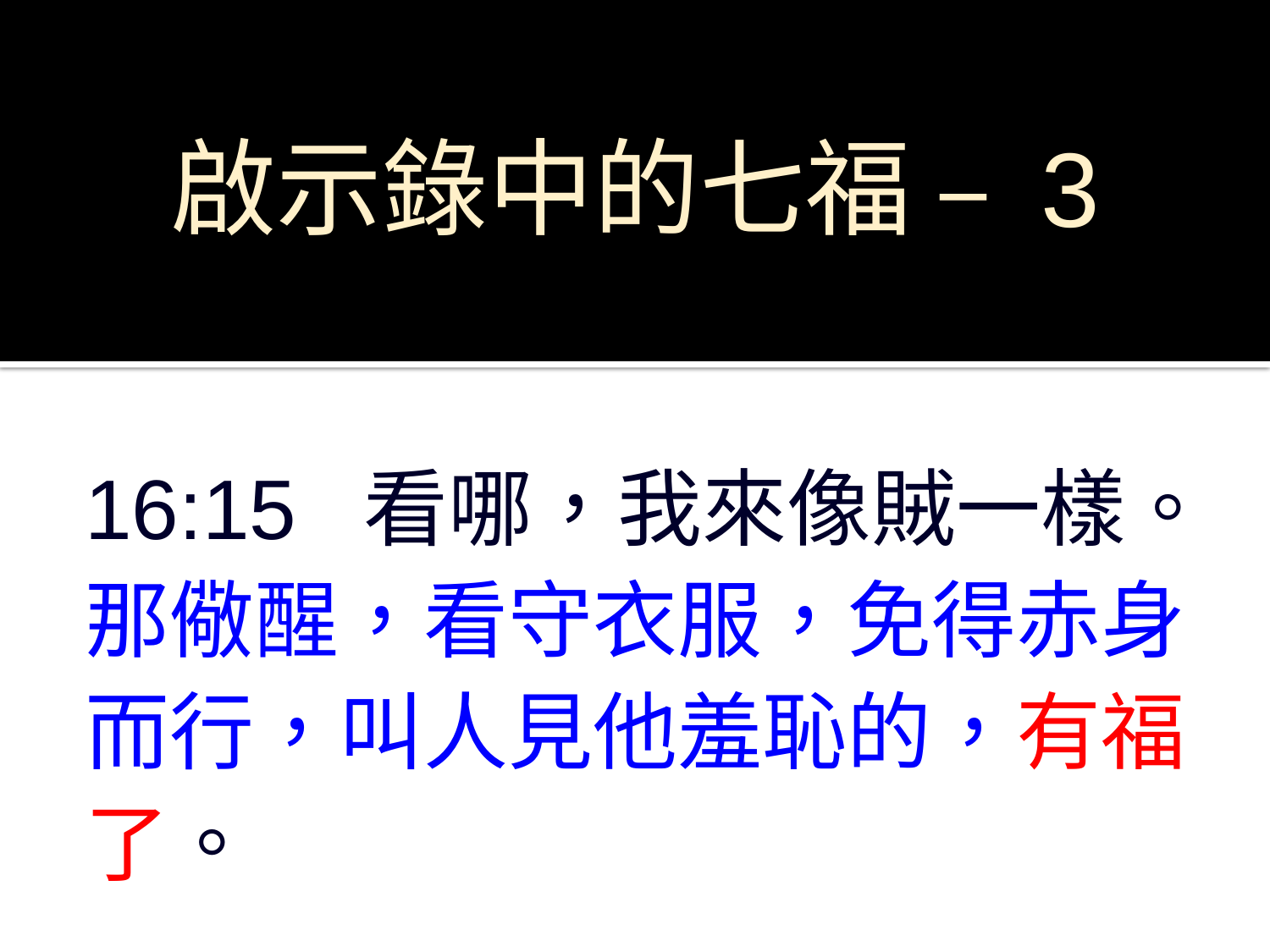

# 啟示錄中的七福 – 3
16:15  看哪，我來像賊一樣。那儆醒，看守衣服，免得赤身而行，叫人見他羞恥的，有福了。